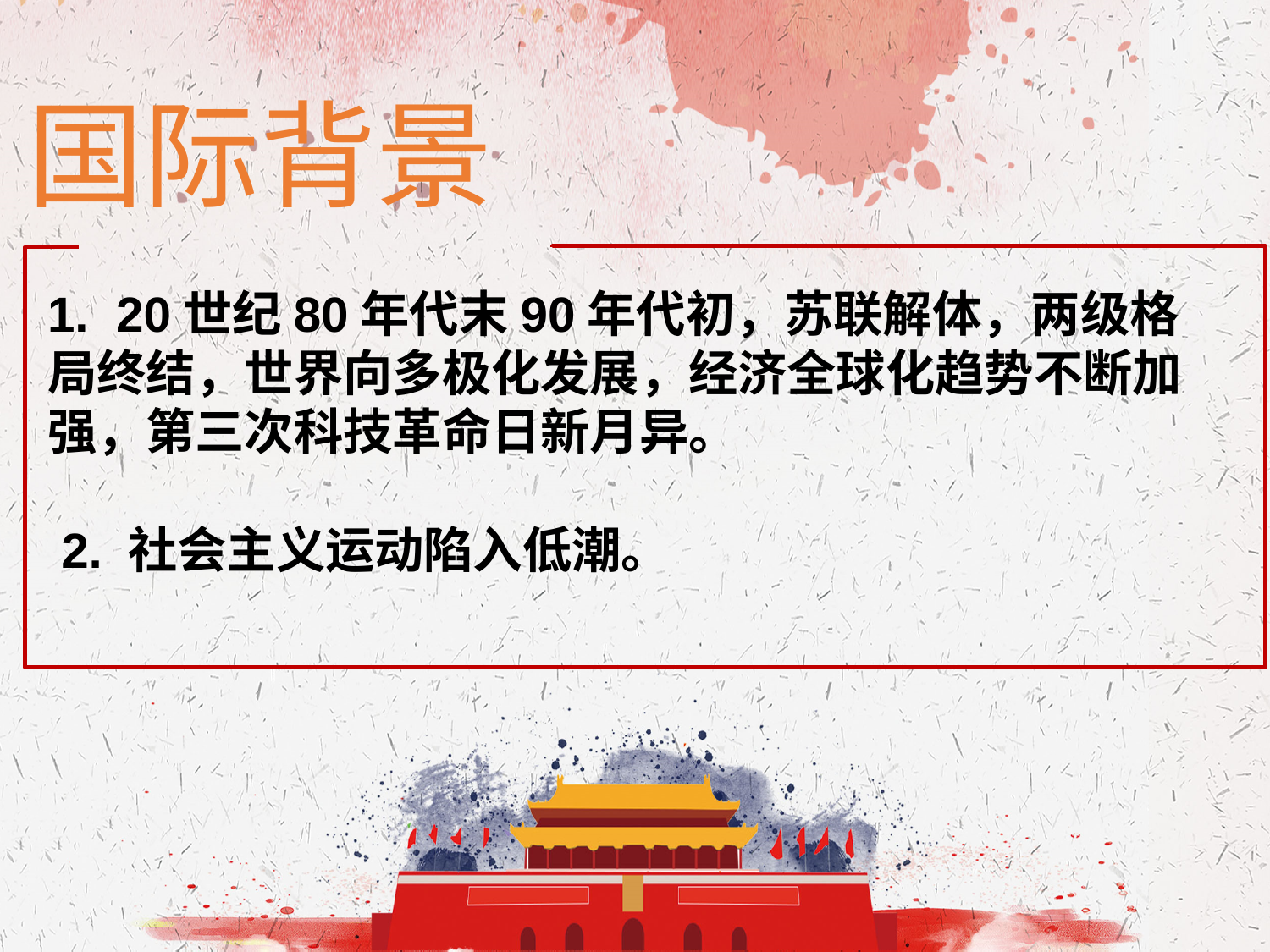

国际背景

1.  20世纪80年代末90年代初，苏联解体，两级格局终结，世界向多极化发展，经济全球化趋势不断加强，第三次科技革命日新月异。

 2. 社会主义运动陷入低潮。